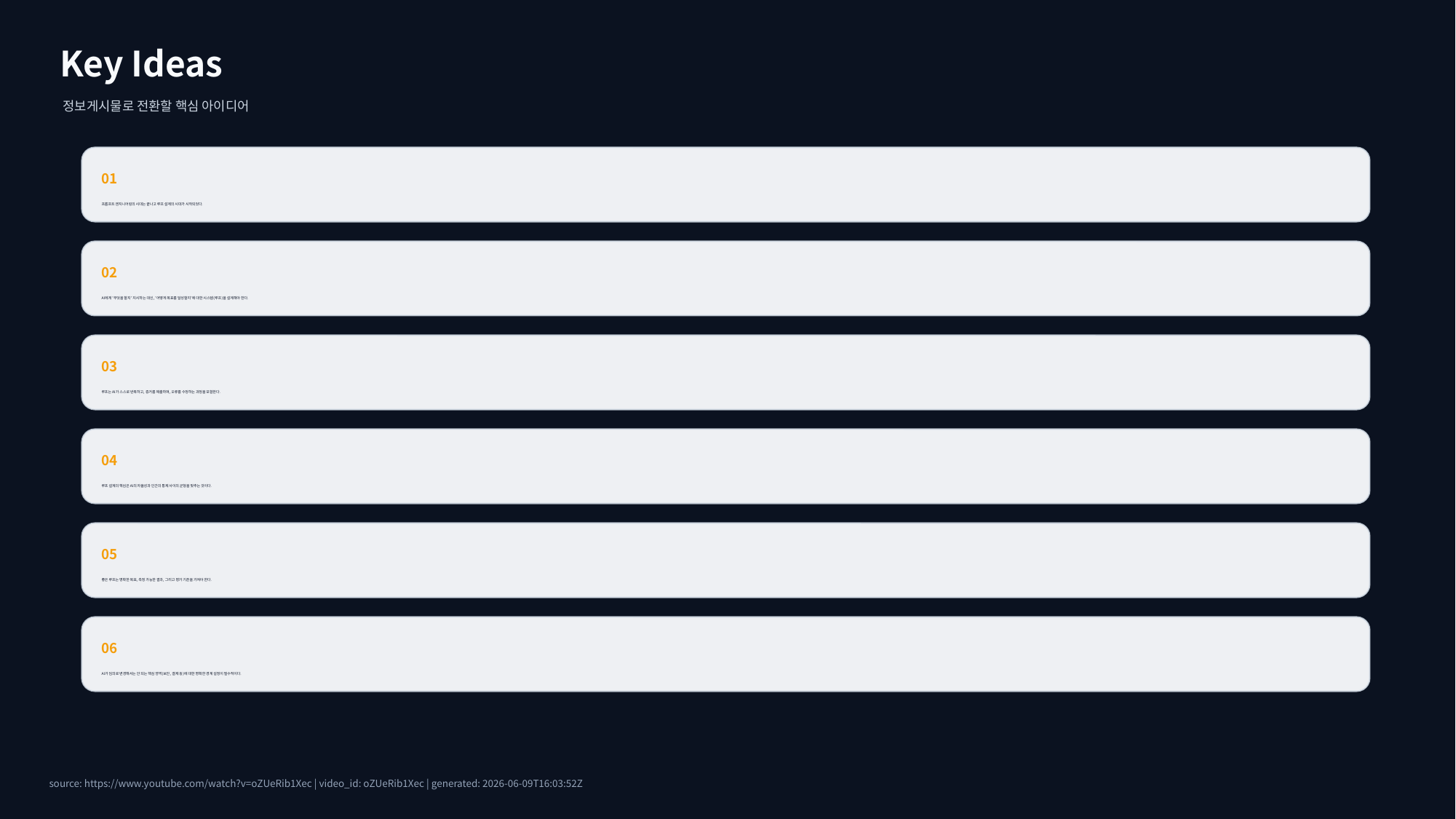

Key Ideas
정보게시물로 전환할 핵심 아이디어

01
프롬프트 엔지니어링의 시대는 끝나고 루프 설계의 시대가 시작되었다.

02
AI에게 '무엇을 할지' 지시하는 대신, '어떻게 목표를 달성할지'에 대한 시스템(루프)을 설계해야 한다.

03
루프는 AI가 스스로 반복하고, 증거를 제출하며, 오류를 수정하는 과정을 포함한다.

04
루프 설계의 핵심은 AI의 자율성과 인간의 통제 사이의 균형을 맞추는 것이다.

05
좋은 루프는 명확한 목표, 측정 가능한 결과, 그리고 평가 기준을 가져야 한다.

06
AI가 임의로 변경해서는 안 되는 핵심 영역(보안, 결제 등)에 대한 명확한 경계 설정이 필수적이다.
source: https://www.youtube.com/watch?v=oZUeRib1Xec | video_id: oZUeRib1Xec | generated: 2026-06-09T16:03:52Z